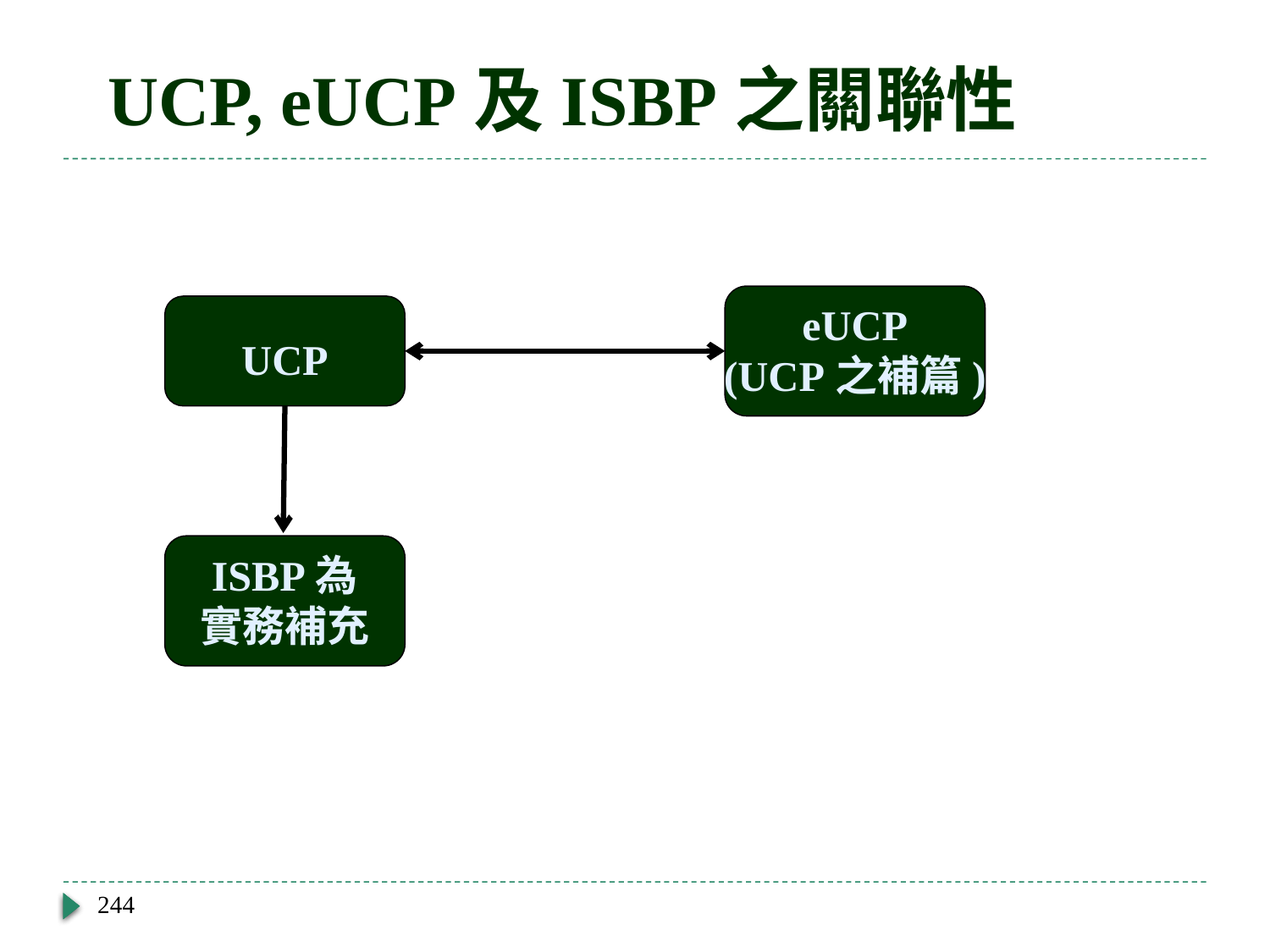

# UCP, eUCP及ISBP之關聯性
eUCP
(UCP之補篇)
UCP
ISBP為
實務補充
244